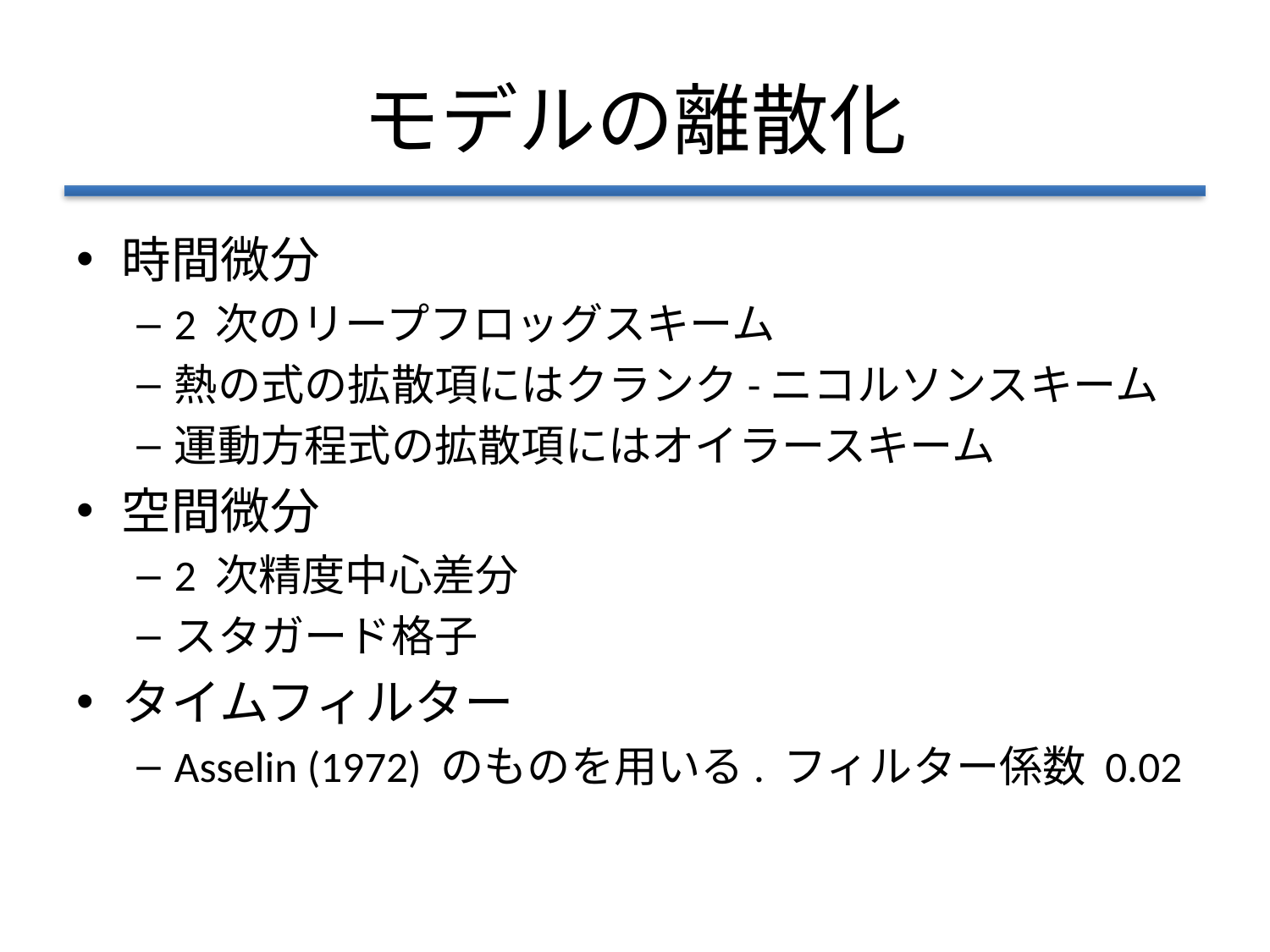

# モデルの離散化
時間微分
2 次のリープフロッグスキーム
熱の式の拡散項にはクランク-ニコルソンスキーム
運動方程式の拡散項にはオイラースキーム
空間微分
2 次精度中心差分
スタガード格子
タイムフィルター
Asselin (1972) のものを用いる. フィルター係数 0.02